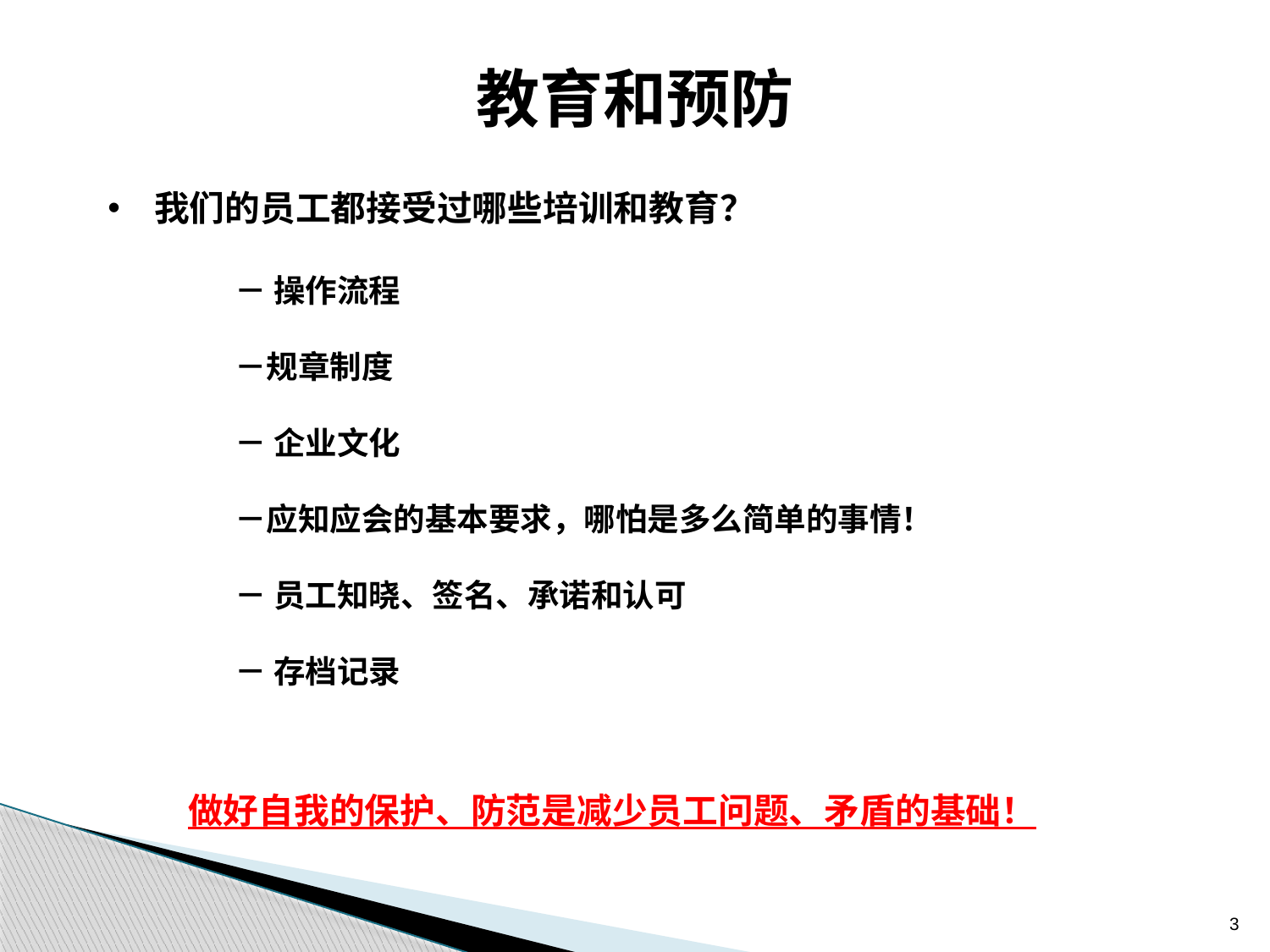

教育和预防
 我们的员工都接受过哪些培训和教育？
	－ 操作流程

	－规章制度
	－ 企业文化
	－应知应会的基本要求，哪怕是多么简单的事情！
	－ 员工知晓、签名、承诺和认可
	－ 存档记录
做好自我的保护、防范是减少员工问题、矛盾的基础！
3